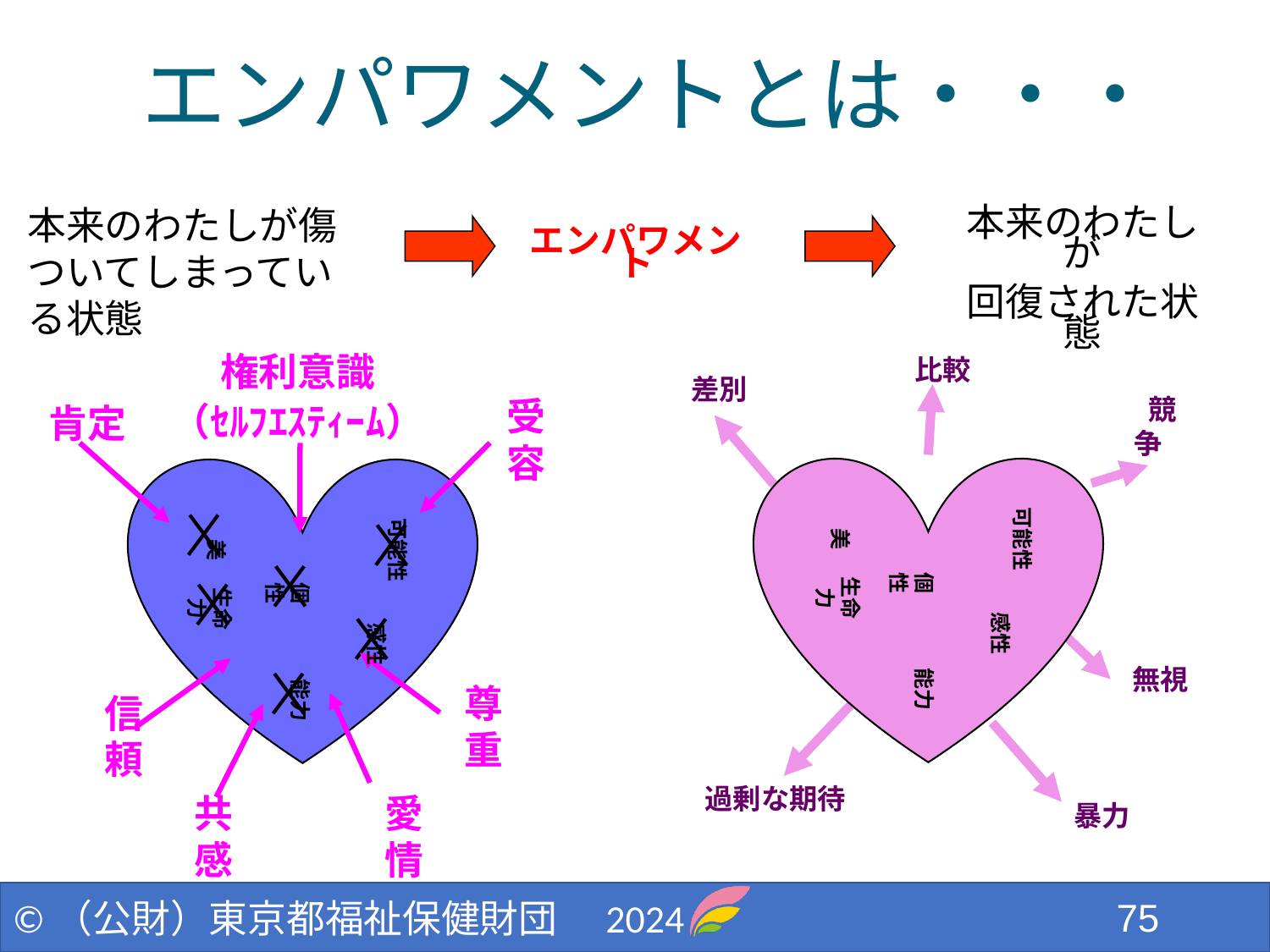

エンパワメントとは・・・
本来のわたしが傷ついてしまっている状態
本来のわたしが
回復された状態
エンパワメント

比較
差別
　競争
無視
過剰な期待
暴力
権利意識
（ｾﾙﾌｴｽﾃｨｰﾑ）
受容
肯定

尊重
信頼

共感
愛情

可能性
美
個性
生命力
感性
能力
可能性
美
個性
生命力
感性
能力